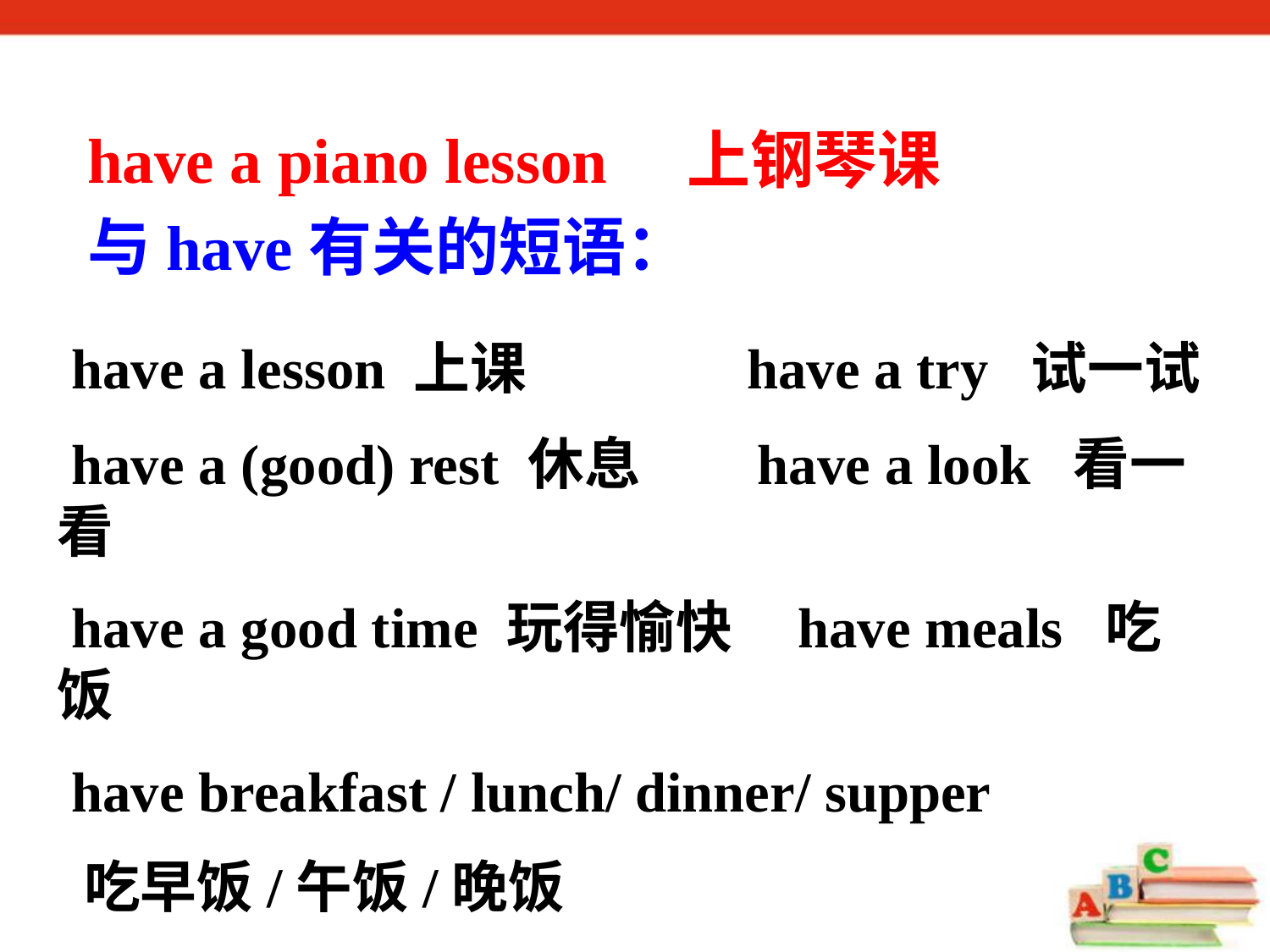

have a piano lesson    上钢琴课
与have有关的短语：
 have a lesson 上课                have a try  试一试
 have a (good) rest 休息        have a look  看一看
 have a good time 玩得愉快    have meals  吃饭
 have breakfast / lunch/ dinner/ supper
 吃早饭/午饭/晚饭